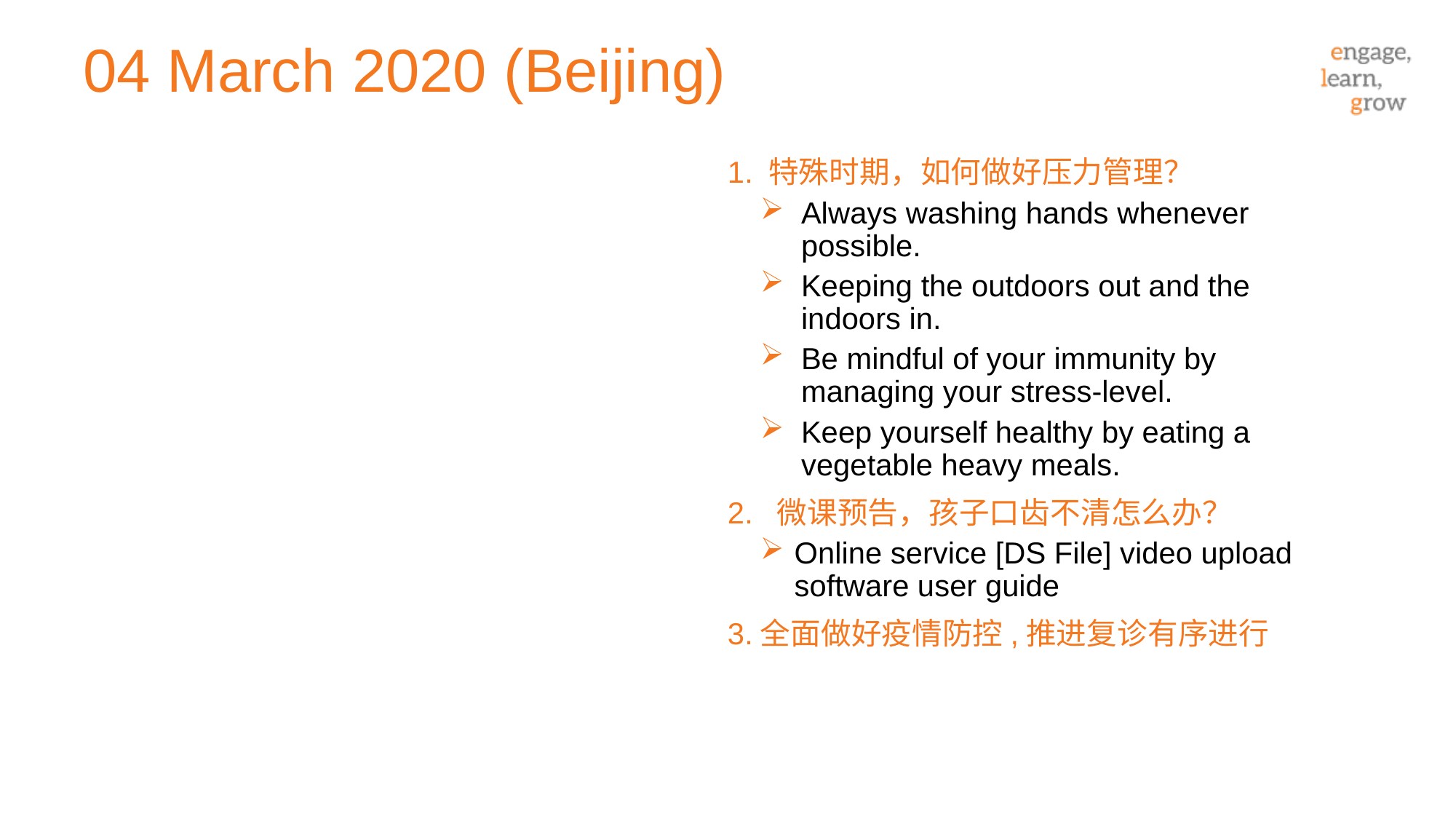

# 04 March 2020 (Beijing)

1. 特殊时期，如何做好压力管理？
Always washing hands whenever possible.
Keeping the outdoors out and the indoors in.
Be mindful of your immunity by managing your stress-level.
Keep yourself healthy by eating a vegetable heavy meals.
2.  微课预告，孩子口齿不清怎么办？
Online service [DS File] video upload software user guide
3.全面做好疫情防控,推进复诊有序进行